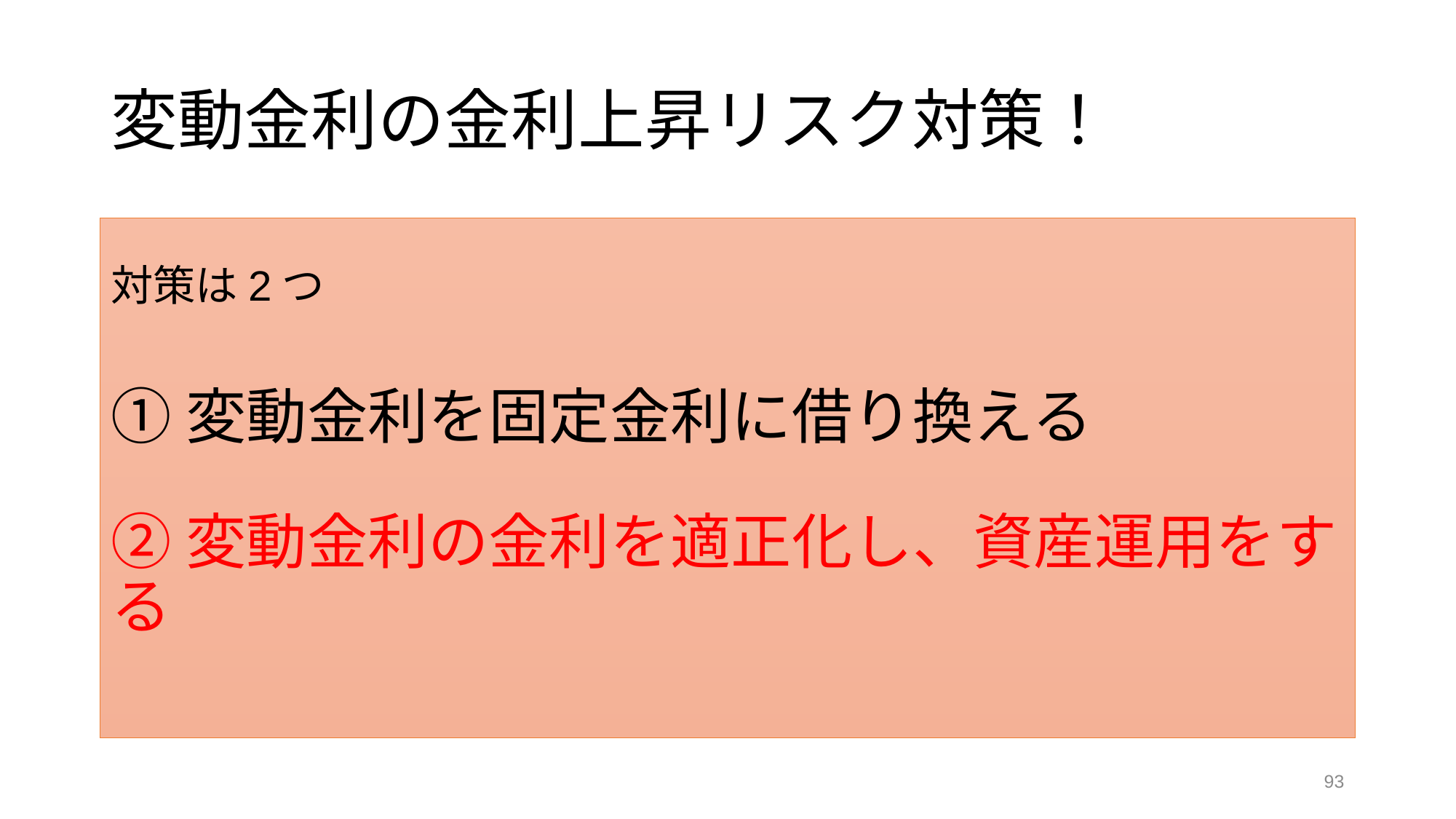

# 変動金利の金利上昇リスク対策！

対策は2つ

①変動金利を固定金利に借り換える

②変動金利の金利を適正化し、資産運用をする

93